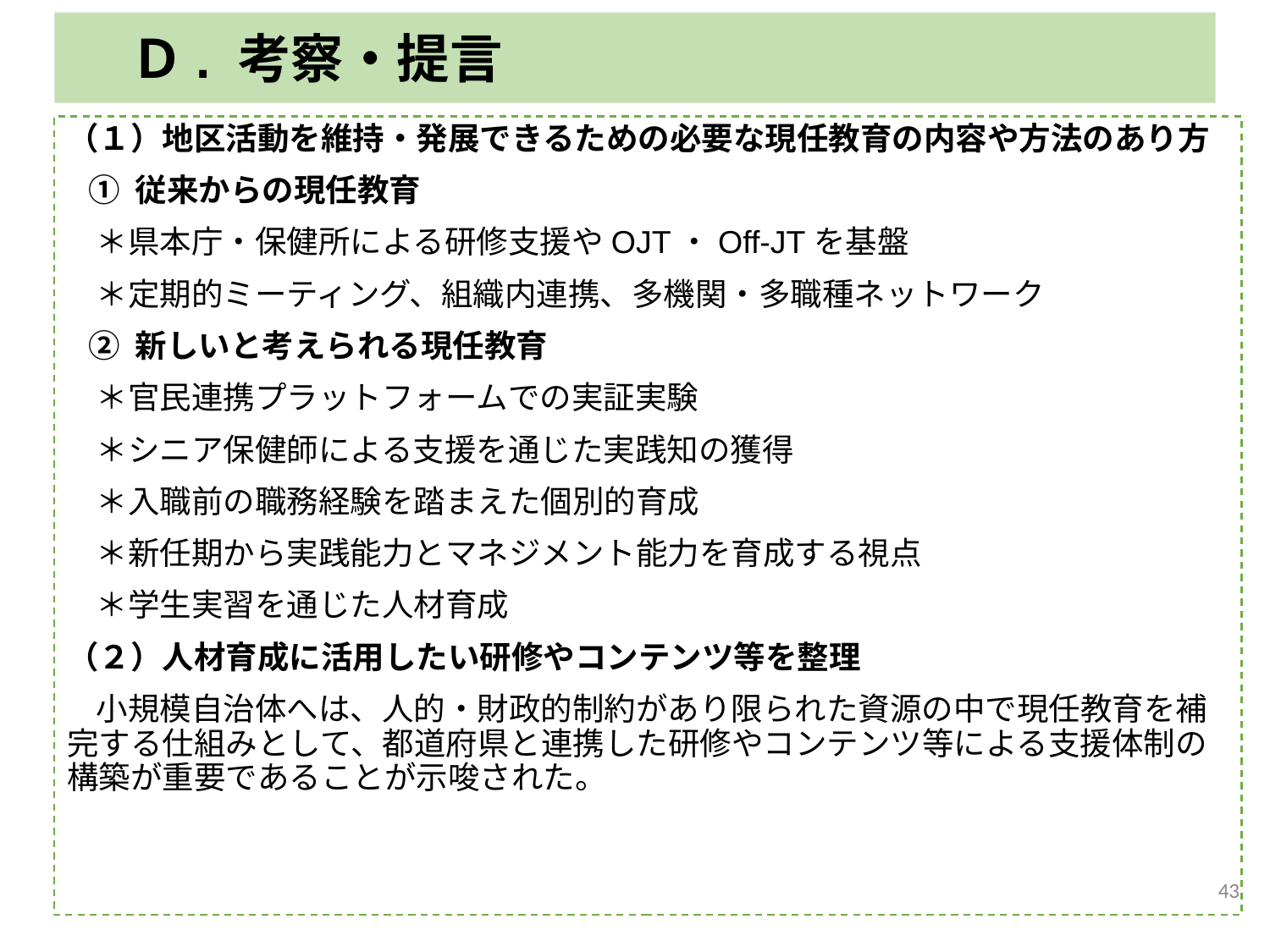

Ｄ. 考察・提言
（１）地区活動を維持・発展できるための必要な現任教育の内容や方法のあり方
   ① 従来からの現任教育
   ＊県本庁・保健所による研修支援やOJT・Off-JTを基盤
   ＊定期的ミーティング、組織内連携、多機関・多職種ネットワーク
   ② 新しいと考えられる現任教育
   ＊官民連携プラットフォームでの実証実験
   ＊シニア保健師による支援を通じた実践知の獲得
   ＊入職前の職務経験を踏まえた個別的育成
   ＊新任期から実践能力とマネジメント能力を育成する視点
   ＊学生実習を通じた人材育成
（２）人材育成に活用したい研修やコンテンツ等を整理
   小規模自治体へは、人的・財政的制約があり限られた資源の中で現任教育を補完する仕組みとして、都道府県と連携した研修やコンテンツ等による支援体制の構築が重要であることが示唆された。

43